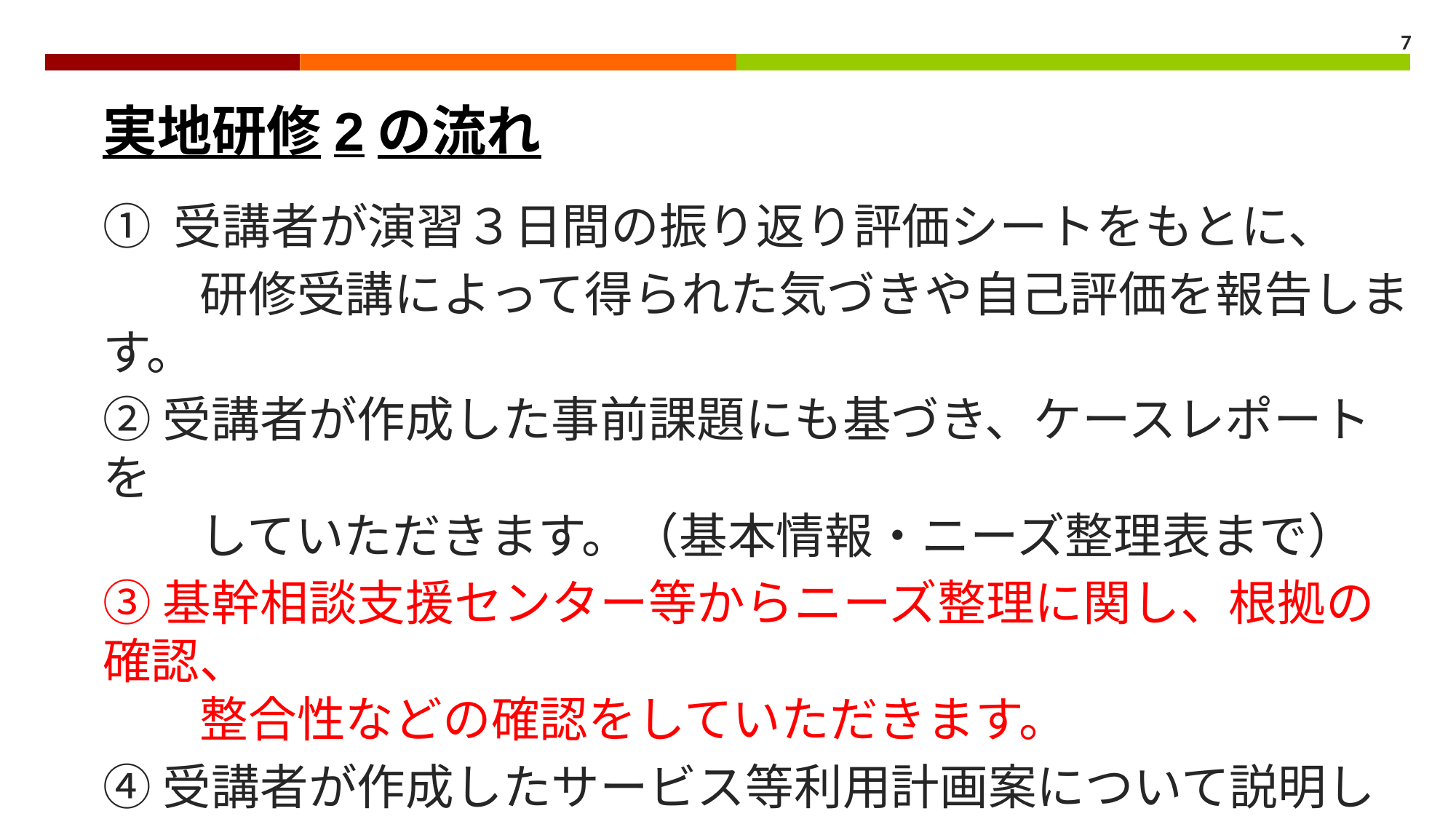

7
# 実地研修2の流れ
① 受講者が演習３日間の振り返り評価シートをもとに、
　　研修受講によって得られた気づきや自己評価を報告します。
②受講者が作成した事前課題にも基づき、ケースレポートを
　　していただきます。（基本情報・ニーズ整理表まで）
③基幹相談支援センター等からニーズ整理に関し、根拠の確認、
　　整合性などの確認をしていただきます。
④受講者が作成したサービス等利用計画案について説明します。
⑤基幹相談支援センター等から計画の確認、評価をしていただき
　　ます。